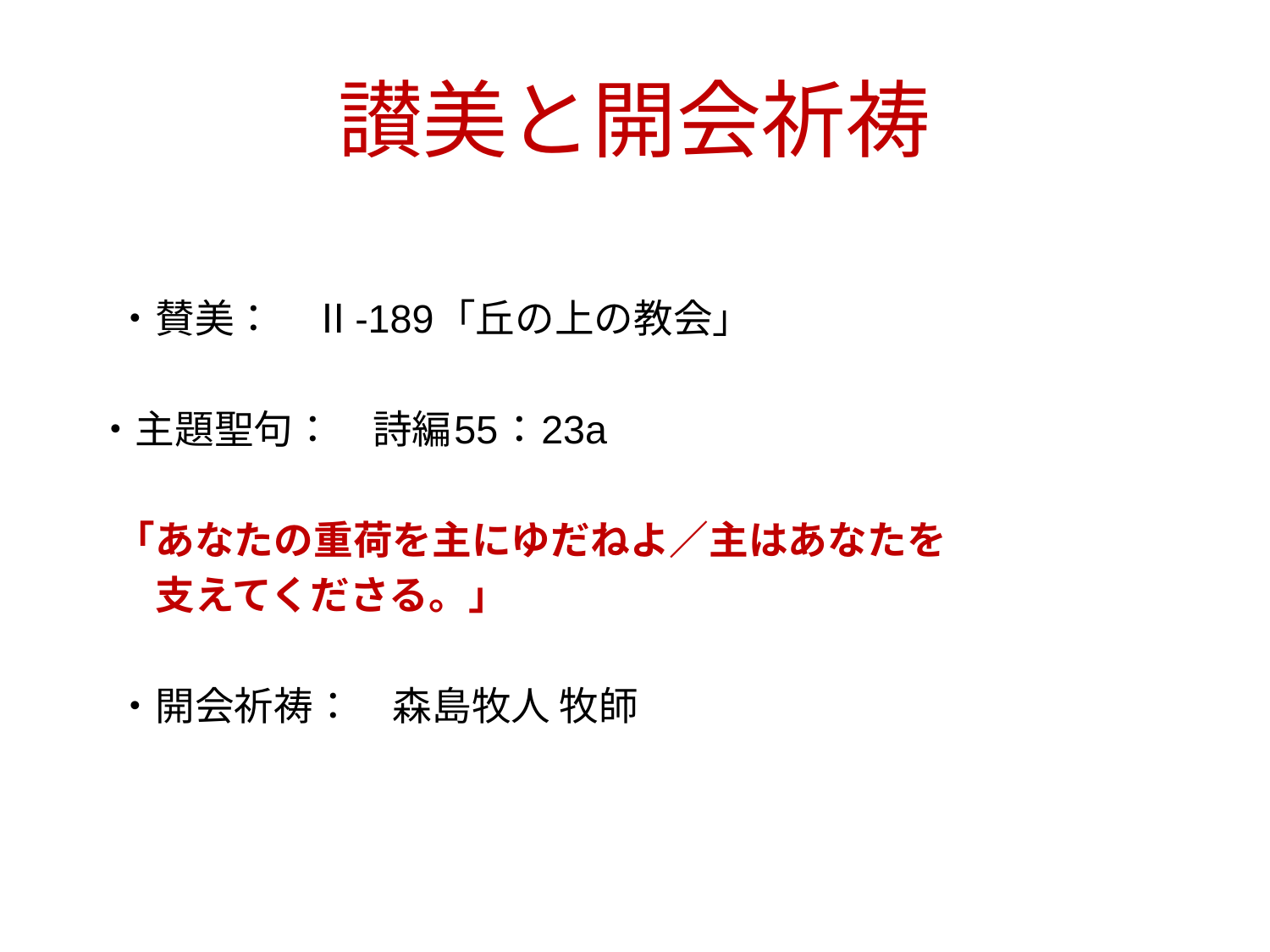

# 讃美と開会祈祷

　・賛美：　Ⅱ-189「丘の上の教会」

  ・主題聖句：　詩編55：23a

　「あなたの重荷を主にゆだねよ／主はあなたを
　　支えてくださる。」

　・開会祈祷：　森島牧人 牧師